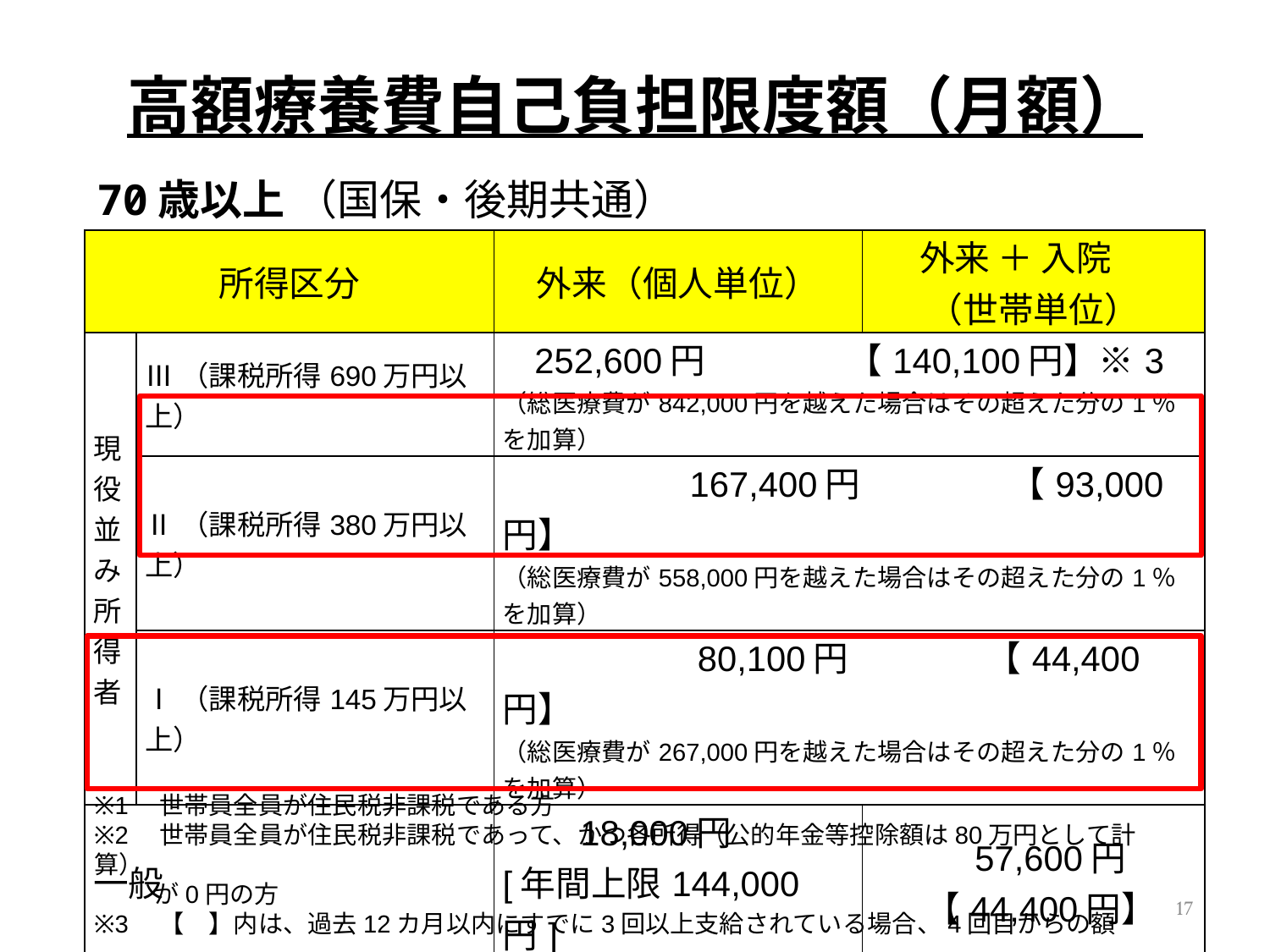

# 高額療養費自己負担限度額（月額）
70歳以上 （国保・後期共通）
| 所得区分 |  | 外来（個人単位） | 外来 ＋ 入院　 （世帯単位） |
| --- | --- | --- | --- |
| 現役並み所得者 | Ⅲ（課税所得690万円以上） | 252,600円　　　　【140,100円】※3 （総医療費が842,000円を越えた場合はその超えた分の1％を加算） |  |
|  | Ⅱ（課税所得380万円以上） | 167,400円　　　 　【93,000円】　　 （総医療費が558,000円を越えた場合はその超えた分の1％を加算） |  |
|  | Ⅰ（課税所得145万円以上） | 80,100円　　　 【44,400円】 （総医療費が267,000円を越えた場合はその超えた分の1％を加算） |  |
| 一般 |  | 18,000円 [年間上限144,000円] | 57,600円 【44,400円】 |
| 低所得Ⅱ　※1 |  | 8,000円 | 24,600円 |
| 低所得Ⅰ　※2 |  | 8,000円 | 15,000円 |

※1　世帯員全員が住民税非課税である方
※2　世帯員全員が住民税非課税であって、かつ各所得（公的年金等控除額は80万円として計算）
　　  が0円の方
※3　【　】内は、過去12カ月以内にすでに3回以上支給されている場合、4回目からの額
17